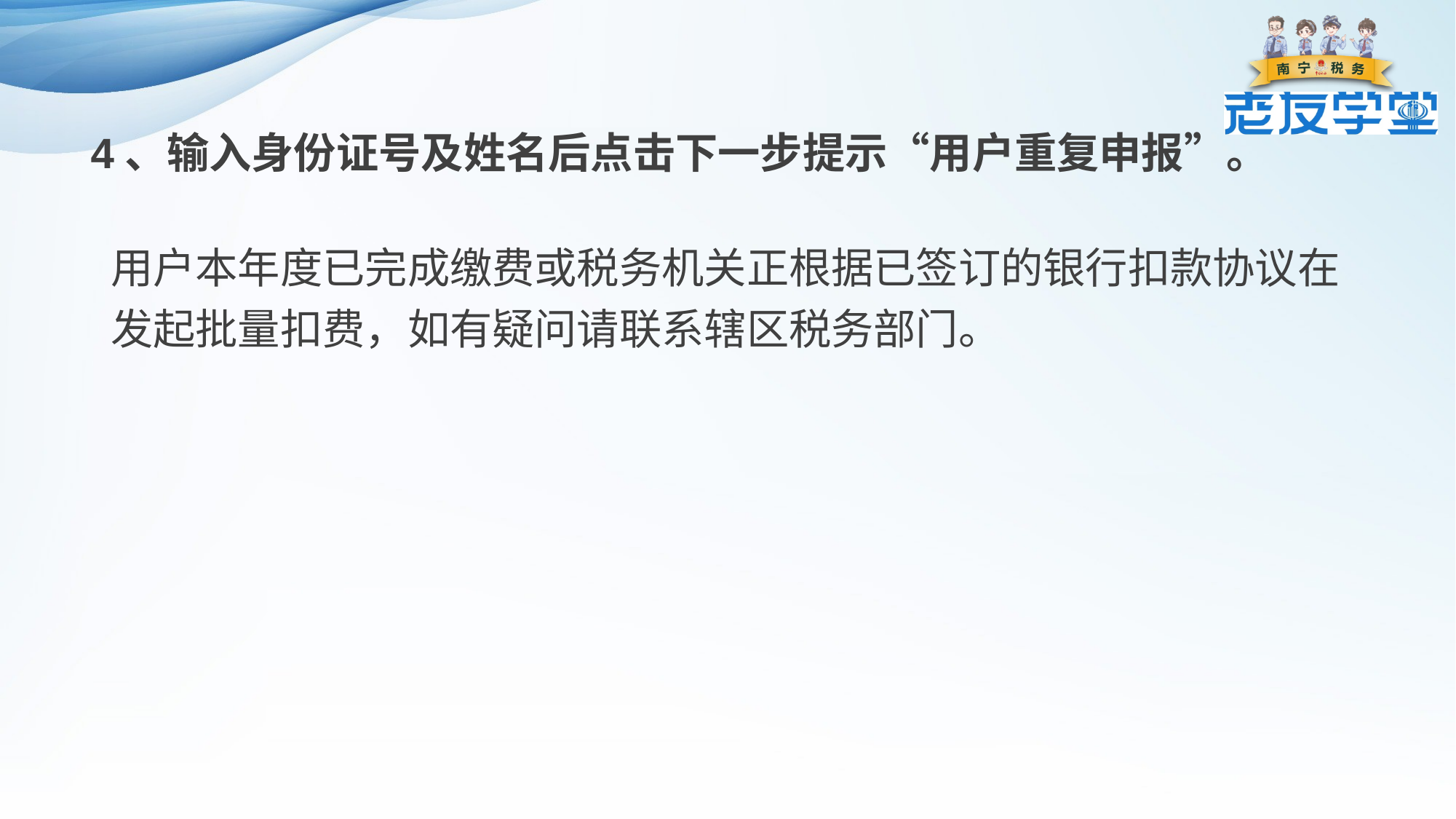

# 4、输入身份证号及姓名后点击下一步提示“用户重复申报”。
用户本年度已完成缴费或税务机关正根据已签订的银行扣款协议在发起批量扣费，如有疑问请联系辖区税务部门。